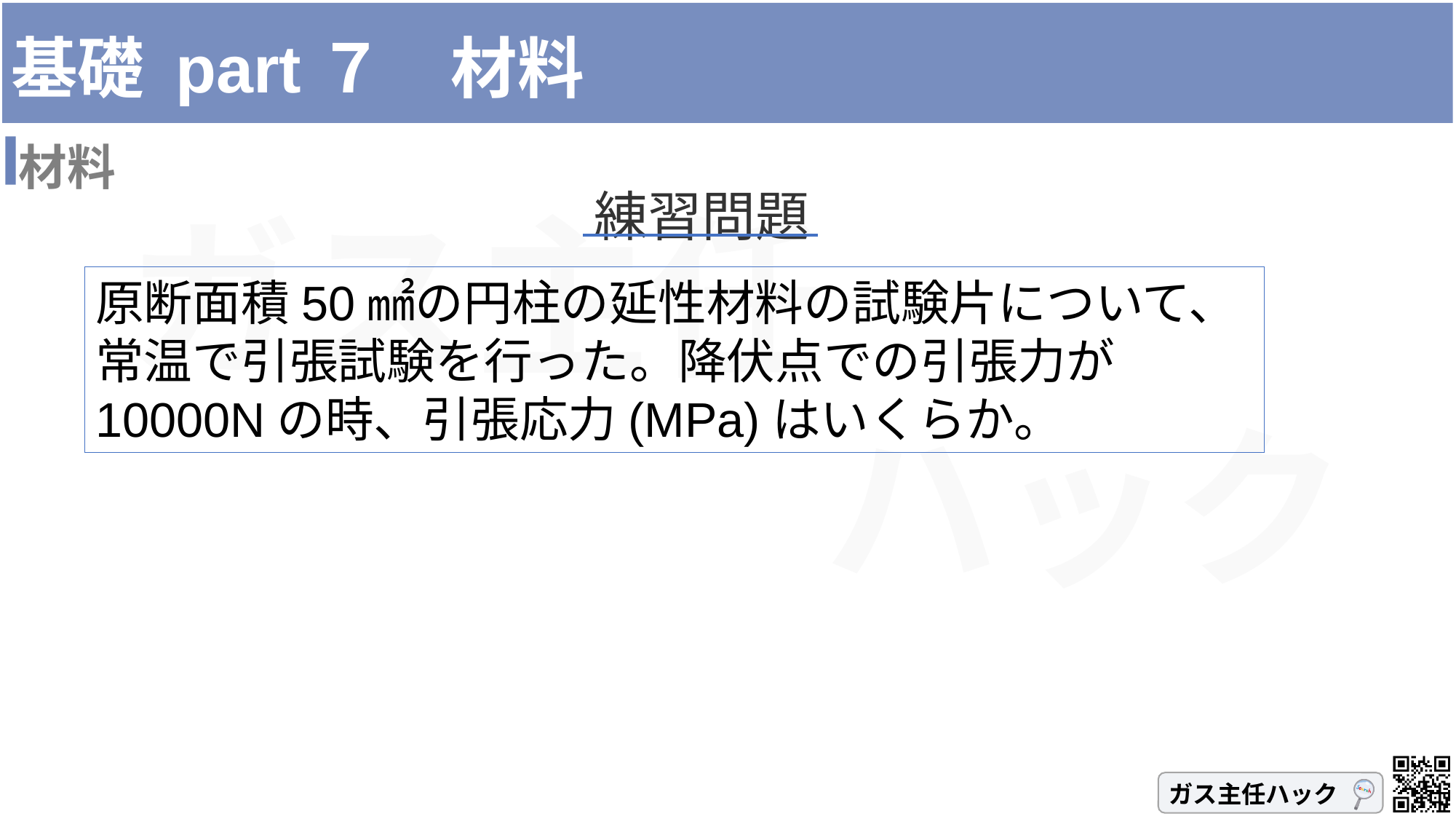

# 基礎 part７　材料
材料

練習問題
原断面積50㎟の円柱の延性材料の試験片について、
常温で引張試験を行った。降伏点での引張力が
10000Nの時、引張応力(MPa)はいくらか。